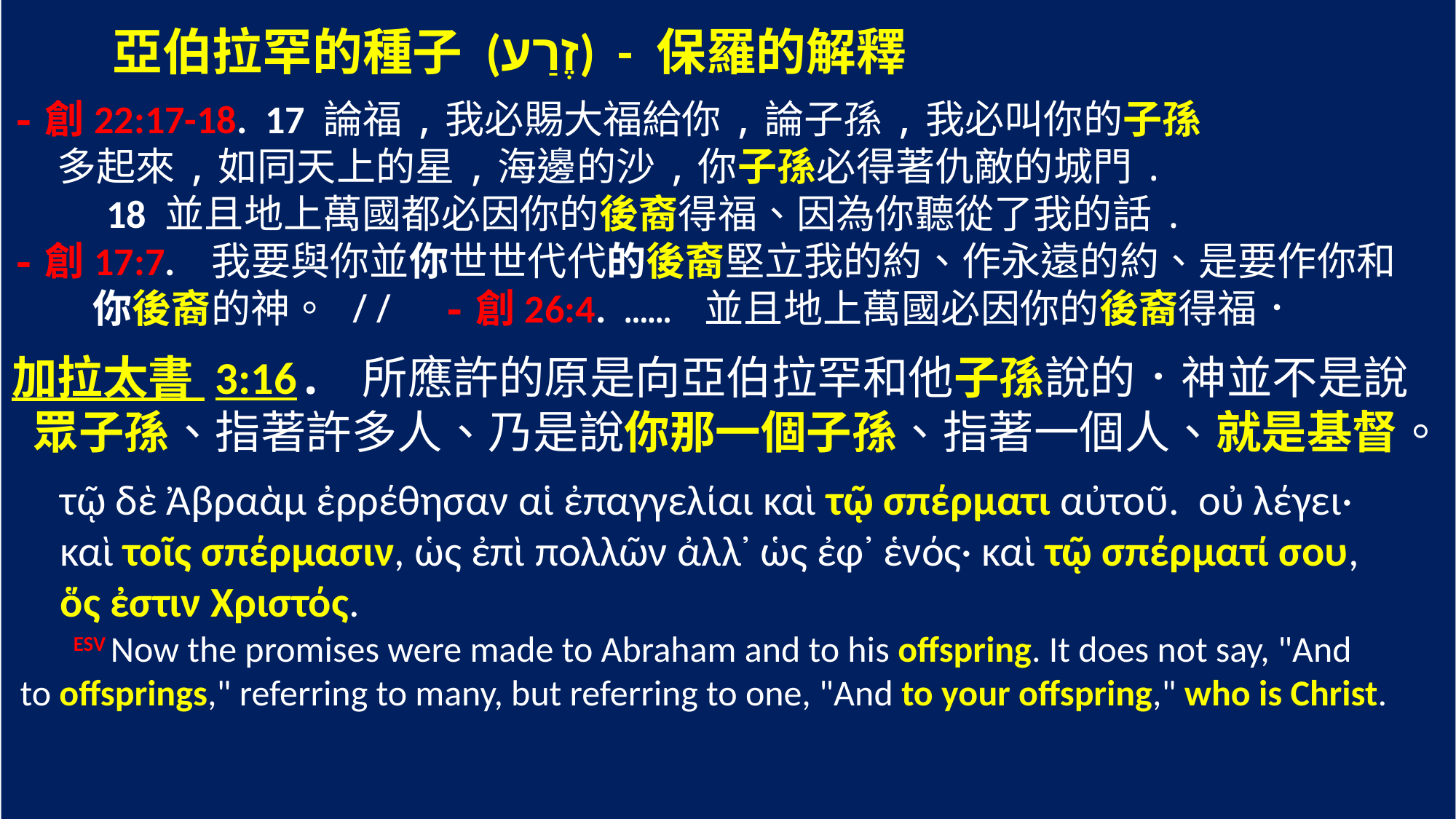

亞伯拉罕的種子 (זֶרַע)  - 保羅的解釋

-創22:17-18.  17 論福,我必賜大福給你,論子孫,我必叫你的子孫
    多起來,如同天上的星,海邊的沙,你子孫必得著仇敵的城門.
    18 並且地上萬國都必因你的後裔得福、因為你聽從了我的話.
-創17:7.   我要與你並你世世代代的後裔堅立我的約、作永遠的約、是要作你和
        你後裔的神。 //  -創26:4.  …… 並且地上萬國必因你的後裔得福．

加拉太書 3:16. 所應許的原是向亞伯拉罕和他子孫說的．神並不是說
 眾子孫、指著許多人、乃是說你那一個子孫、指著一個人、就是基督。

     τῷ δὲ Ἀβραὰμ ἐρρέθησαν αἱ ἐπαγγελίαι καὶ τῷ σπέρματι αὐτοῦ.  οὐ λέγει·
     καὶ τοῖς σπέρμασιν, ὡς ἐπὶ πολλῶν ἀλλ᾽ ὡς ἐφ᾽ ἑνός· καὶ τῷ σπέρματί σου,
     ὅς ἐστιν Χριστός.
             ESV Now the promises were made to Abraham and to his offspring. It does not say, "And
 to offsprings," referring to many, but referring to one, "And to your offspring," who is Christ.